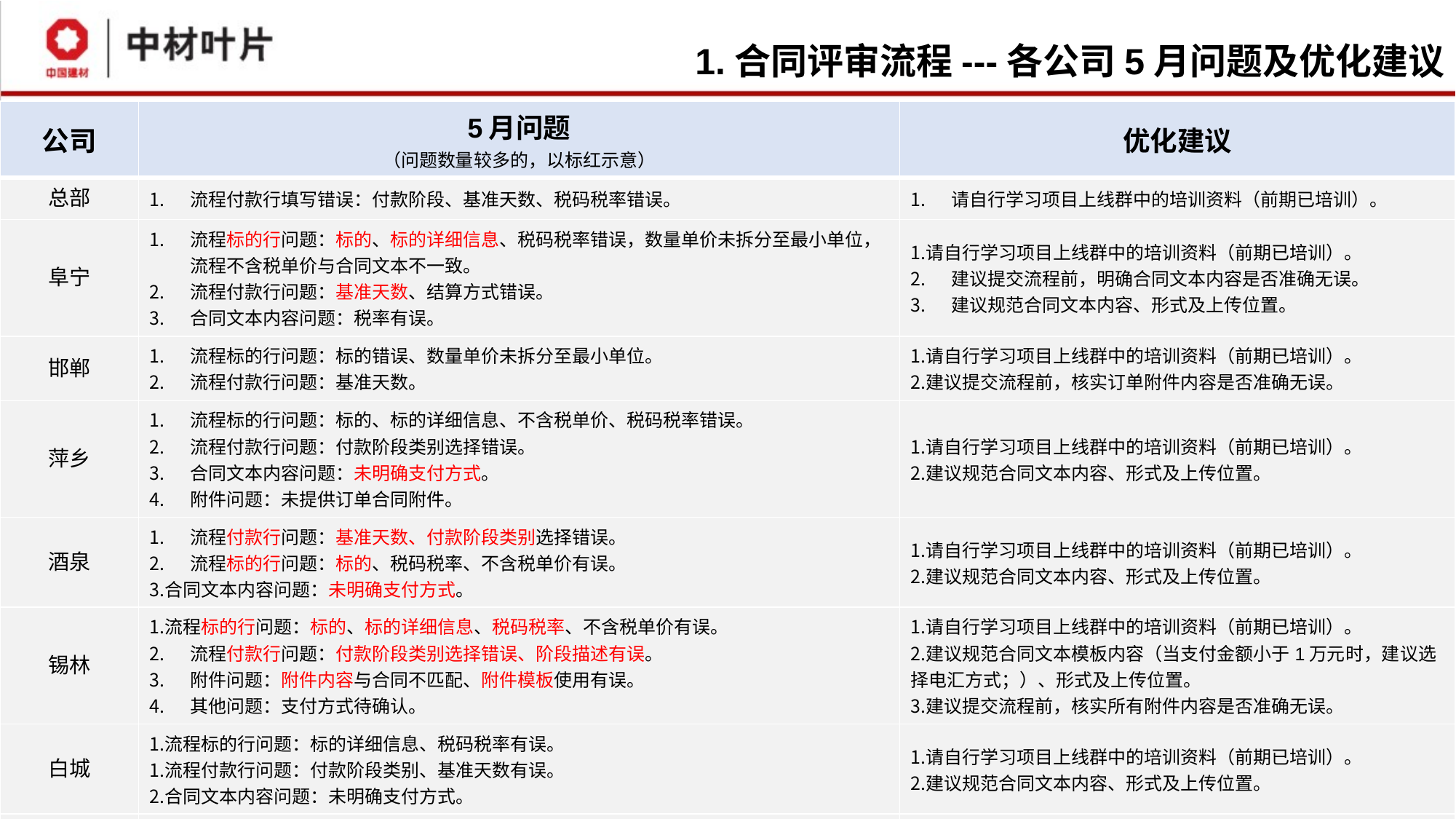

# 1.合同评审流程---各公司5月问题及优化建议
| 公司 | 5月问题 （问题数量较多的，以标红示意） | 优化建议 |
| --- | --- | --- |
| 总部 | 流程付款行填写错误：付款阶段、基准天数、税码税率错误。 | 请自行学习项目上线群中的培训资料（前期已培训）。 |
| 阜宁 | 流程标的行问题：标的、标的详细信息、税码税率错误，数量单价未拆分至最小单位，流程不含税单价与合同文本不一致。 流程付款行问题：基准天数、结算方式错误。 合同文本内容问题：税率有误。 | 请自行学习项目上线群中的培训资料（前期已培训）。 建议提交流程前，明确合同文本内容是否准确无误。 建议规范合同文本内容、形式及上传位置。 |
| 邯郸 | 流程标的行问题：标的错误、数量单价未拆分至最小单位。 流程付款行问题：基准天数。 | 请自行学习项目上线群中的培训资料（前期已培训）。 建议提交流程前，核实订单附件内容是否准确无误。 |
| 萍乡 | 流程标的行问题：标的、标的详细信息、不含税单价、税码税率错误。 流程付款行问题：付款阶段类别选择错误。 合同文本内容问题：未明确支付方式。 附件问题：未提供订单合同附件。 | 请自行学习项目上线群中的培训资料（前期已培训）。 建议规范合同文本内容、形式及上传位置。 |
| 酒泉 | 流程付款行问题：基准天数、付款阶段类别选择错误。 流程标的行问题：标的、税码税率、不含税单价有误。 合同文本内容问题：未明确支付方式。 | 请自行学习项目上线群中的培训资料（前期已培训）。 建议规范合同文本内容、形式及上传位置。 |
| 锡林 | 流程标的行问题：标的、标的详细信息、税码税率、不含税单价有误。 流程付款行问题：付款阶段类别选择错误、阶段描述有误。 附件问题：附件内容与合同不匹配、附件模板使用有误。 其他问题：支付方式待确认。 | 请自行学习项目上线群中的培训资料（前期已培训）。 建议规范合同文本模板内容（当支付金额小于1万元时，建议选择电汇方式；）、形式及上传位置。 建议提交流程前，核实所有附件内容是否准确无误。 |
| 白城 | 流程标的行问题：标的详细信息、税码税率有误。 流程付款行问题：付款阶段类别、基准天数有误。 合同文本内容问题：未明确支付方式。 | 请自行学习项目上线群中的培训资料（前期已培训）。 建议规范合同文本内容、形式及上传位置。 |
| 瑞达 | 其他问题：合同文本基础信息有误。 | 请自行学习项目上线群中的培训资料（前期已培训）。 建议提交流程前，明确合同文本内容是否准确无误。 |